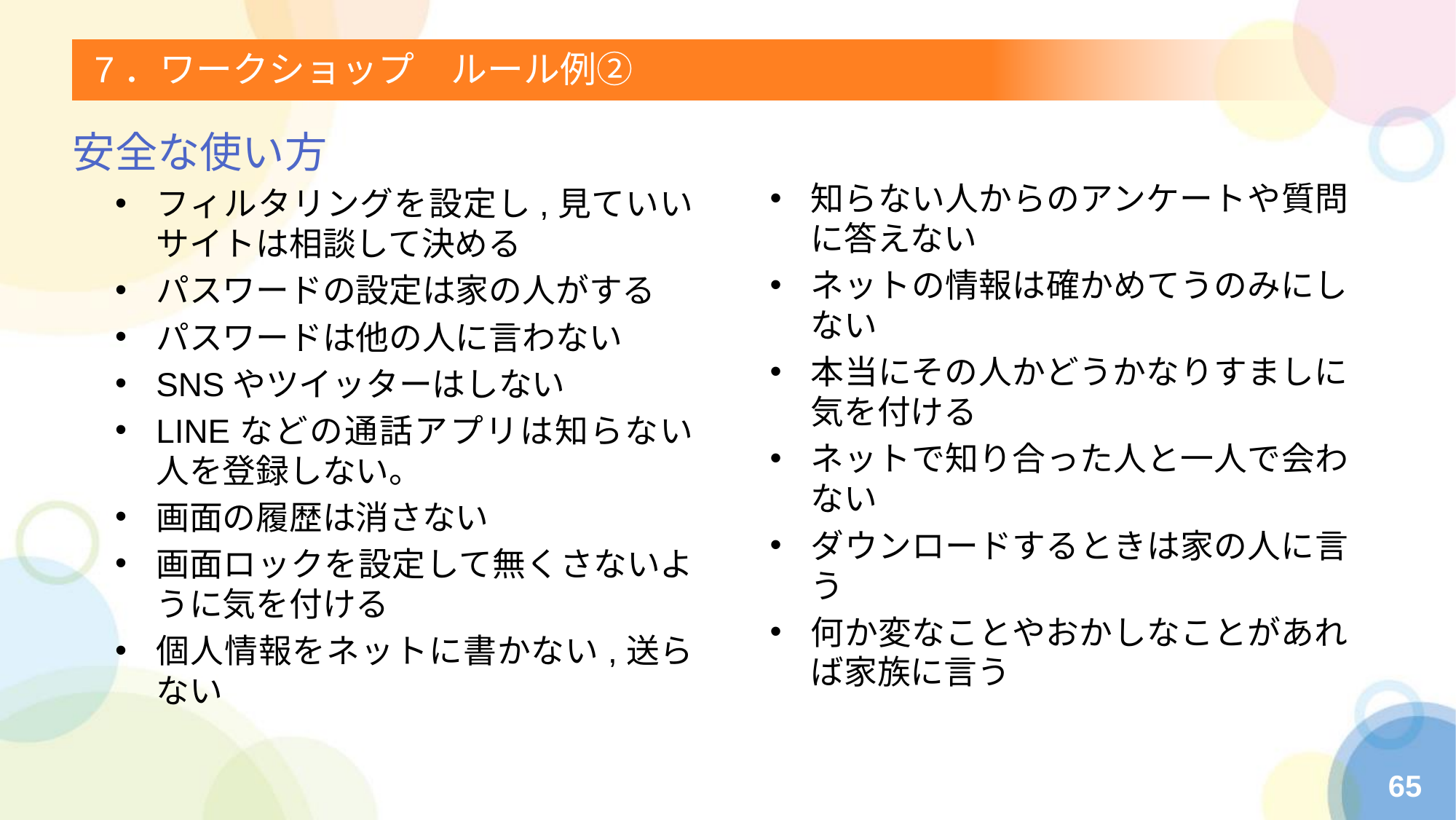

# 7．ワークショップ　ルール例②
安全な使い方
フィルタリングを設定し,見ていいサイトは相談して決める
パスワードの設定は家の人がする
パスワードは他の人に言わない
SNSやツイッターはしない
LINEなどの通話アプリは知らない人を登録しない。
画面の履歴は消さない
画面ロックを設定して無くさないように気を付ける
個人情報をネットに書かない,送らない
知らない人からのアンケートや質問に答えない
ネットの情報は確かめてうのみにしない
本当にその人かどうかなりすましに気を付ける
ネットで知り合った人と一人で会わない
ダウンロードするときは家の人に言う
何か変なことやおかしなことがあれば家族に言う

65